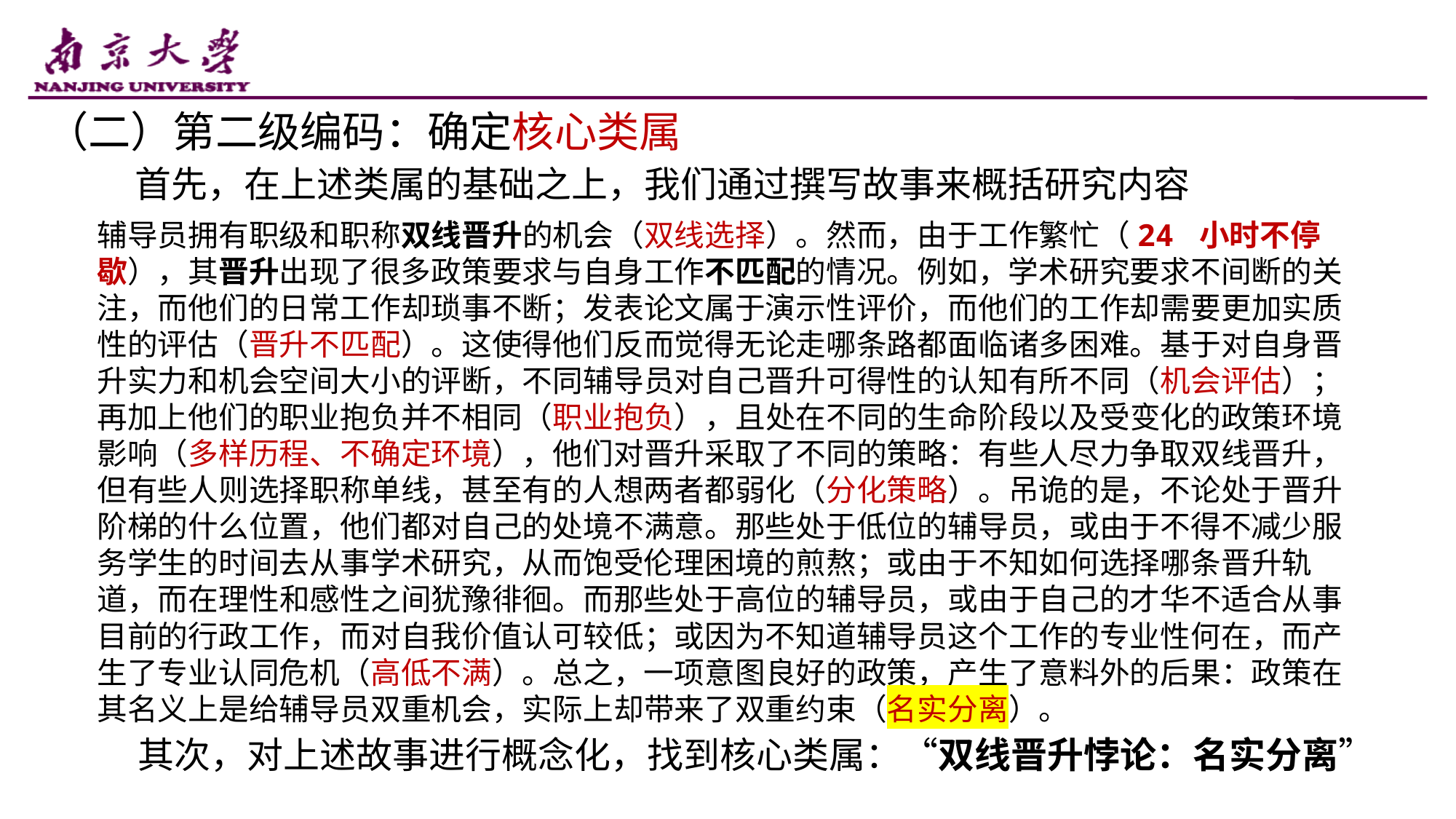

（二）第二级编码：确定核心类属
首先，在上述类属的基础之上，我们通过撰写故事来概括研究内容
辅导员拥有职级和职称双线晋升的机会（双线选择）。然而，由于工作繁忙（24 小时不停歇），其晋升出现了很多政策要求与自身工作不匹配的情况。例如，学术研究要求不间断的关注，而他们的日常工作却琐事不断；发表论文属于演示性评价，而他们的工作却需要更加实质性的评估（晋升不匹配）。这使得他们反而觉得无论走哪条路都面临诸多困难。基于对自身晋升实力和机会空间大小的评断，不同辅导员对自己晋升可得性的认知有所不同（机会评估）；再加上他们的职业抱负并不相同（职业抱负），且处在不同的生命阶段以及受变化的政策环境影响（多样历程、不确定环境），他们对晋升采取了不同的策略：有些人尽力争取双线晋升，但有些人则选择职称单线，甚至有的人想两者都弱化（分化策略）。吊诡的是，不论处于晋升阶梯的什么位置，他们都对自己的处境不满意。那些处于低位的辅导员，或由于不得不减少服务学生的时间去从事学术研究，从而饱受伦理困境的煎熬；或由于不知如何选择哪条晋升轨道，而在理性和感性之间犹豫徘徊。而那些处于高位的辅导员，或由于自己的才华不适合从事目前的行政工作，而对自我价值认可较低；或因为不知道辅导员这个工作的专业性何在，而产生了专业认同危机（高低不满）。总之，一项意图良好的政策，产生了意料外的后果：政策在其名义上是给辅导员双重机会，实际上却带来了双重约束（名实分离）。
其次，对上述故事进行概念化，找到核心类属：“双线晋升悖论：名实分离”